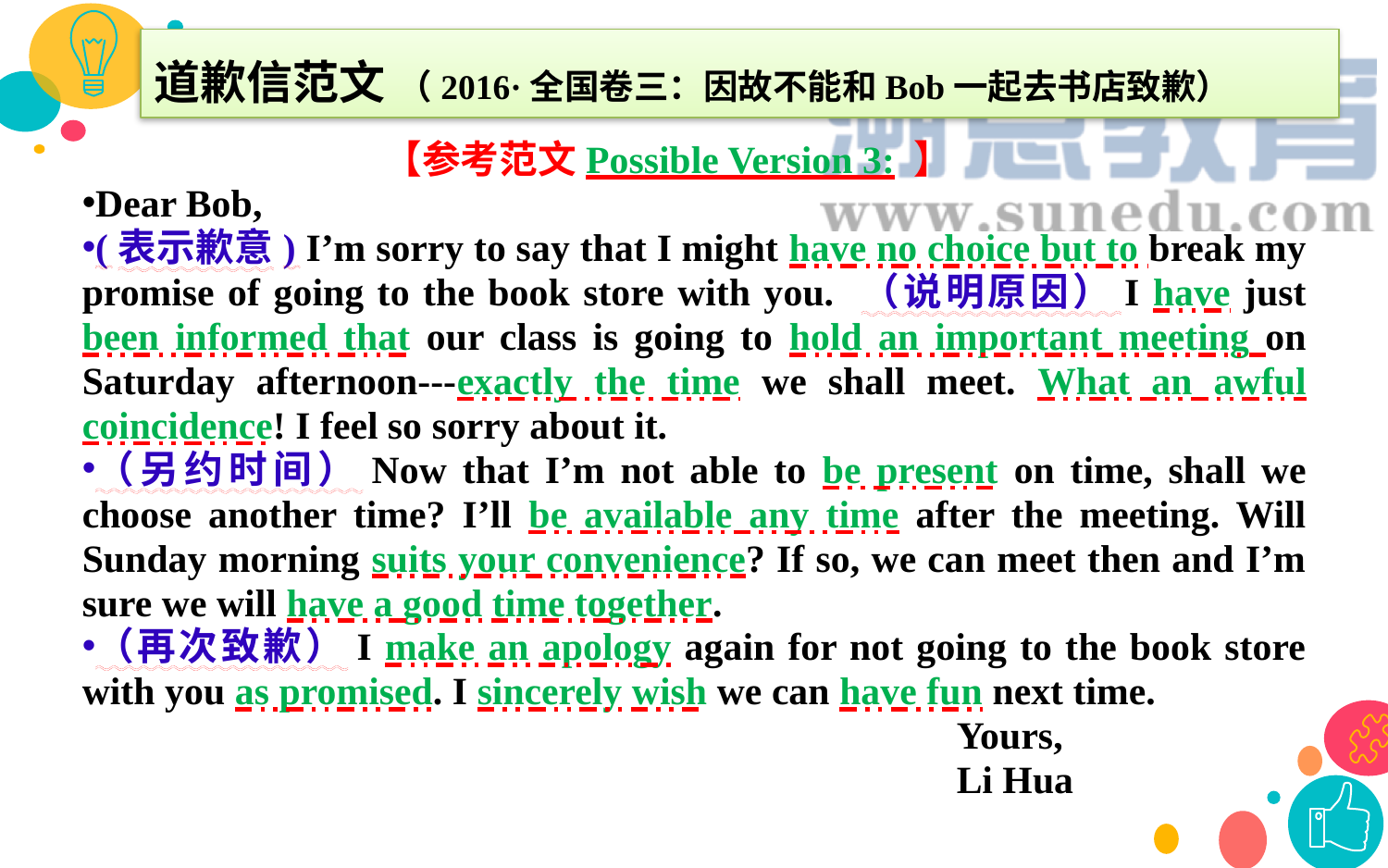

道歉信范文 （2016·全国卷三：因故不能和Bob一起去书店致歉）
【参考范文Possible Version 3: 】
Dear Bob,
(表示歉意) I’m sorry to say that I might have no choice but to break my promise of going to the book store with you. （说明原因）I have just been informed that our class is going to hold an important meeting on Saturday afternoon---exactly the time we shall meet. What an awful coincidence! I feel so sorry about it.
（另约时间）Now that I’m not able to be present on time, shall we choose another time? I’ll be available any time after the meeting. Will Sunday morning suits your convenience? If so, we can meet then and I’m sure we will have a good time together.
（再次致歉）I make an apology again for not going to the book store with you as promised. I sincerely wish we can have fun next time.
                                                                                          Yours,
                                                                                          Li Hua